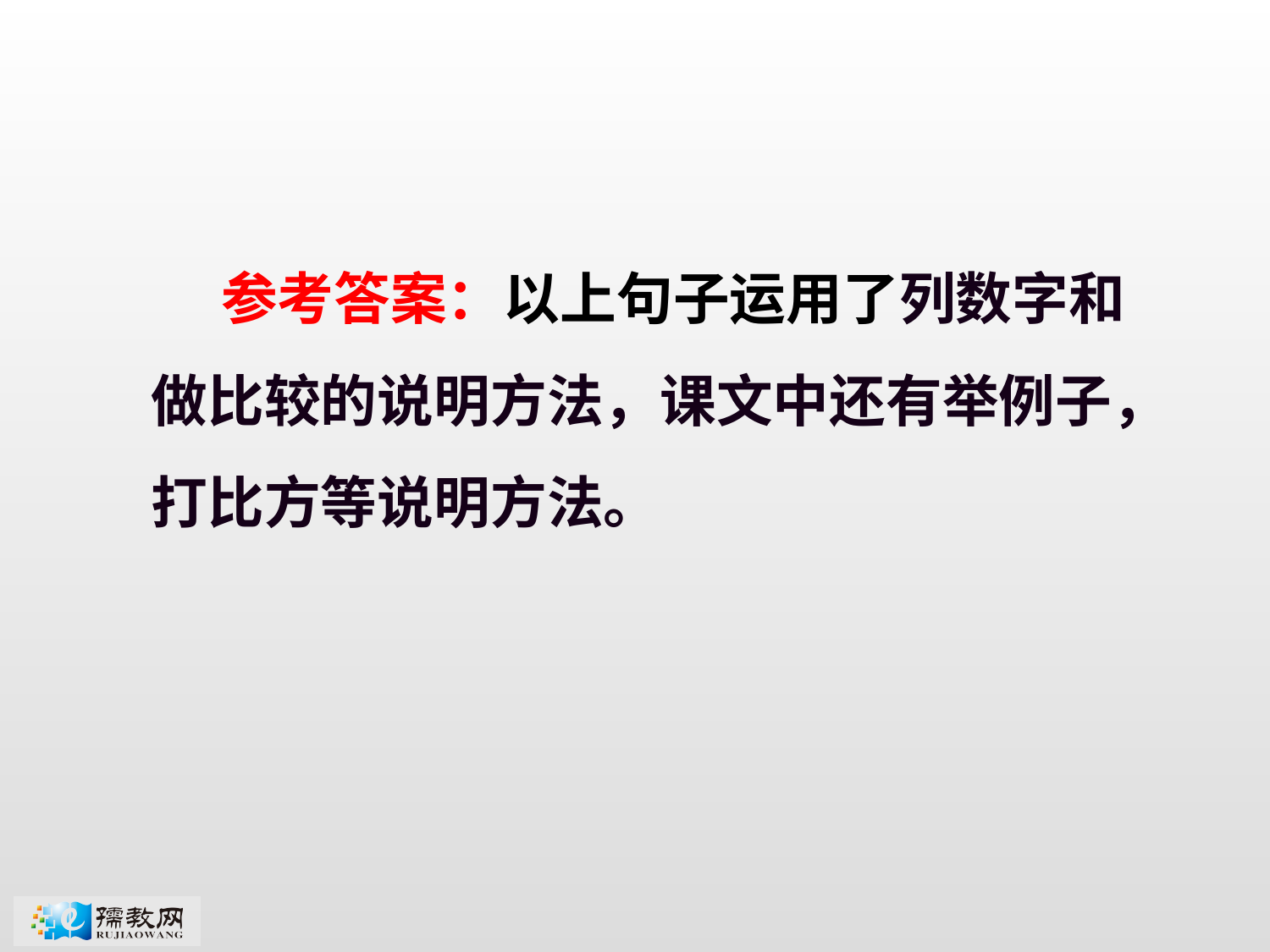

参考答案：以上句子运用了列数字和做比较的说明方法，课文中还有举例子，打比方等说明方法。